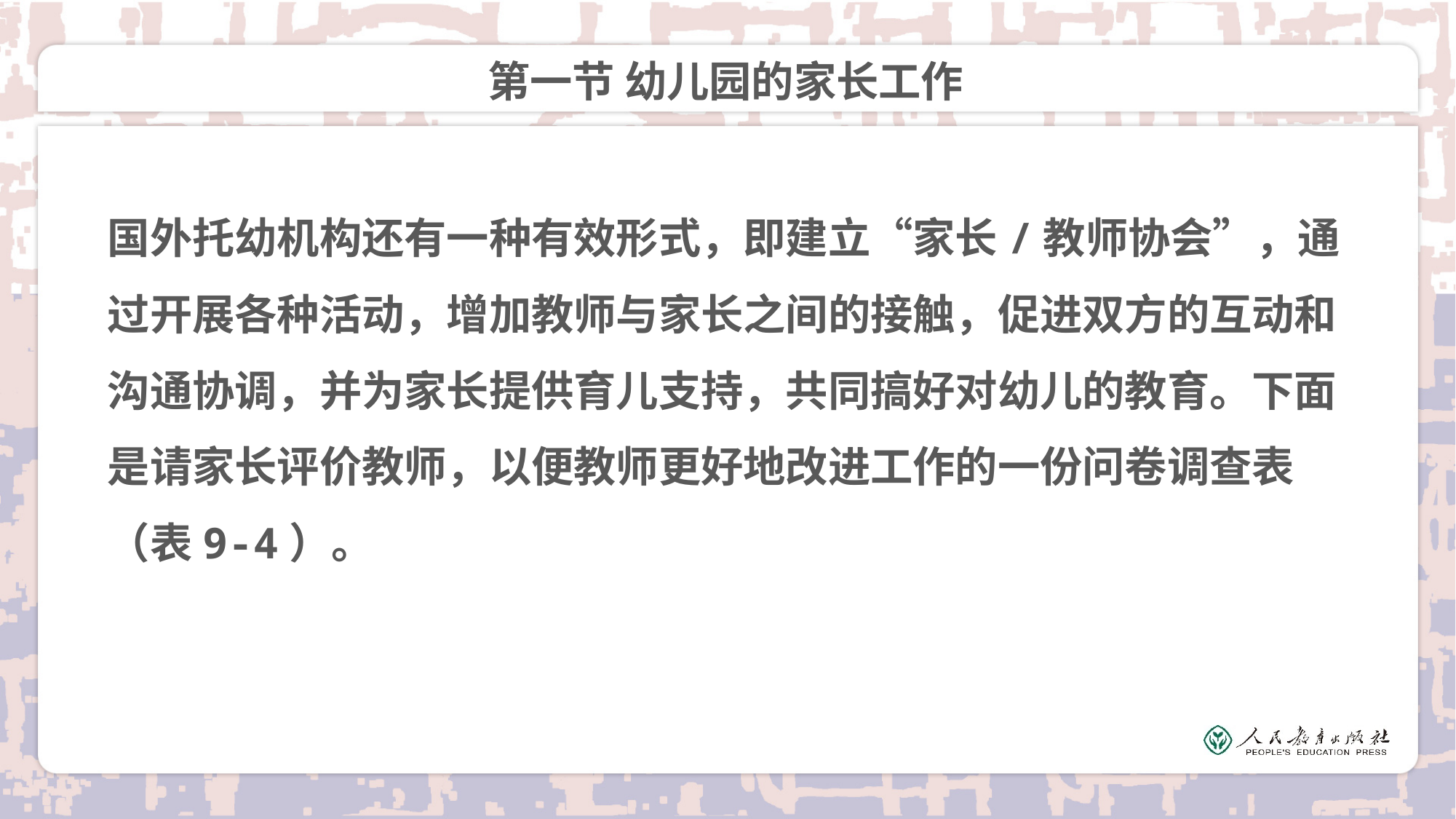

# 第一节 幼儿园的家长工作
国外托幼机构还有一种有效形式，即建立“家长/教师协会”，通过开展各种活动，增加教师与家长之间的接触，促进双方的互动和沟通协调，并为家长提供育儿支持，共同搞好对幼儿的教育。下面是请家长评价教师，以便教师更好地改进工作的一份问卷调查表（表9-4）。